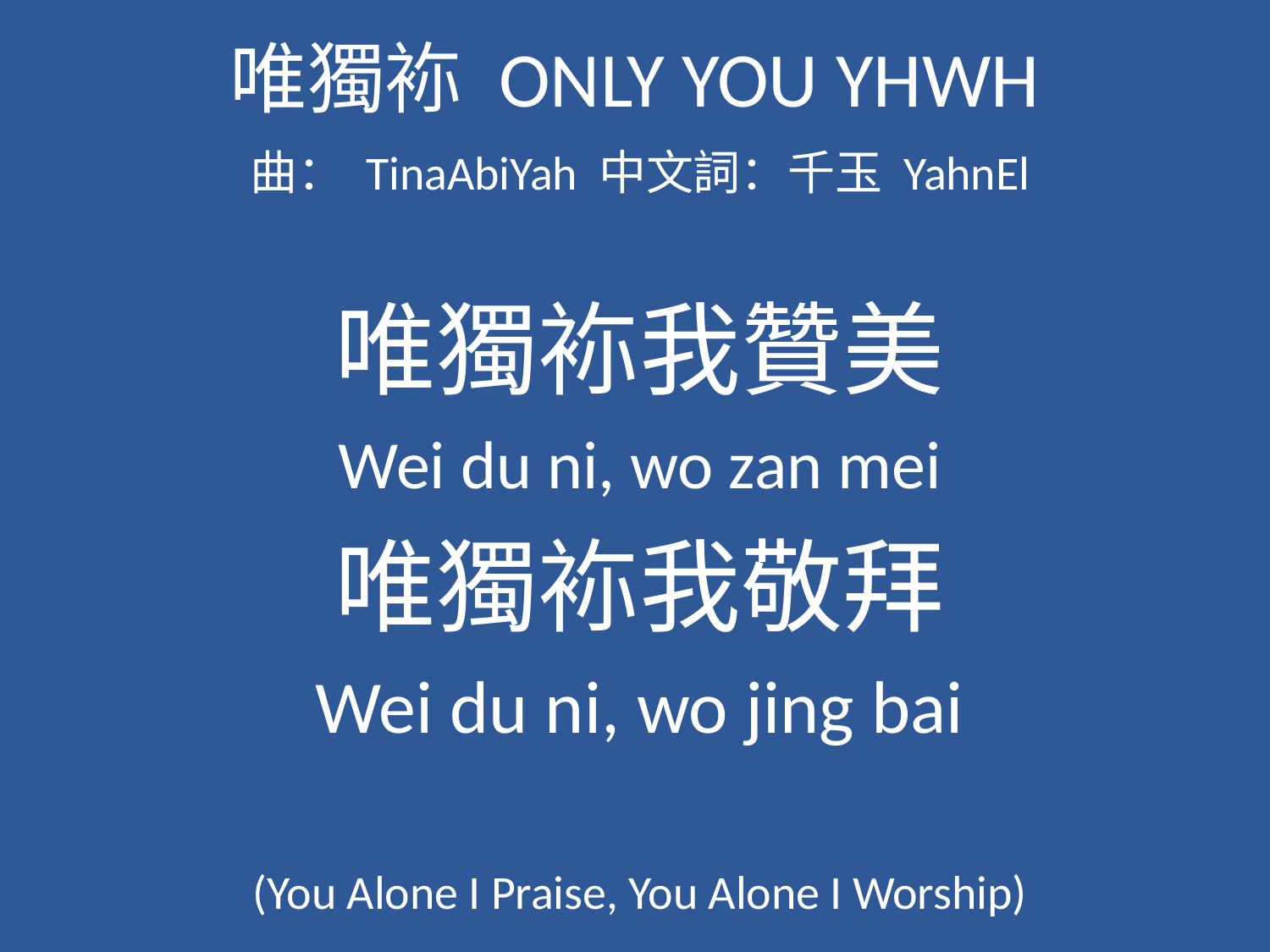

# 唯獨袮 ONLY YOU YHWH
曲： TinaAbiYah 中文詞：千玉 YahnEl

唯獨袮我贊美
Wei du ni, wo zan mei
唯獨袮我敬拜
Wei du ni, wo jing bai

(You Alone I Praise, You Alone I Worship)